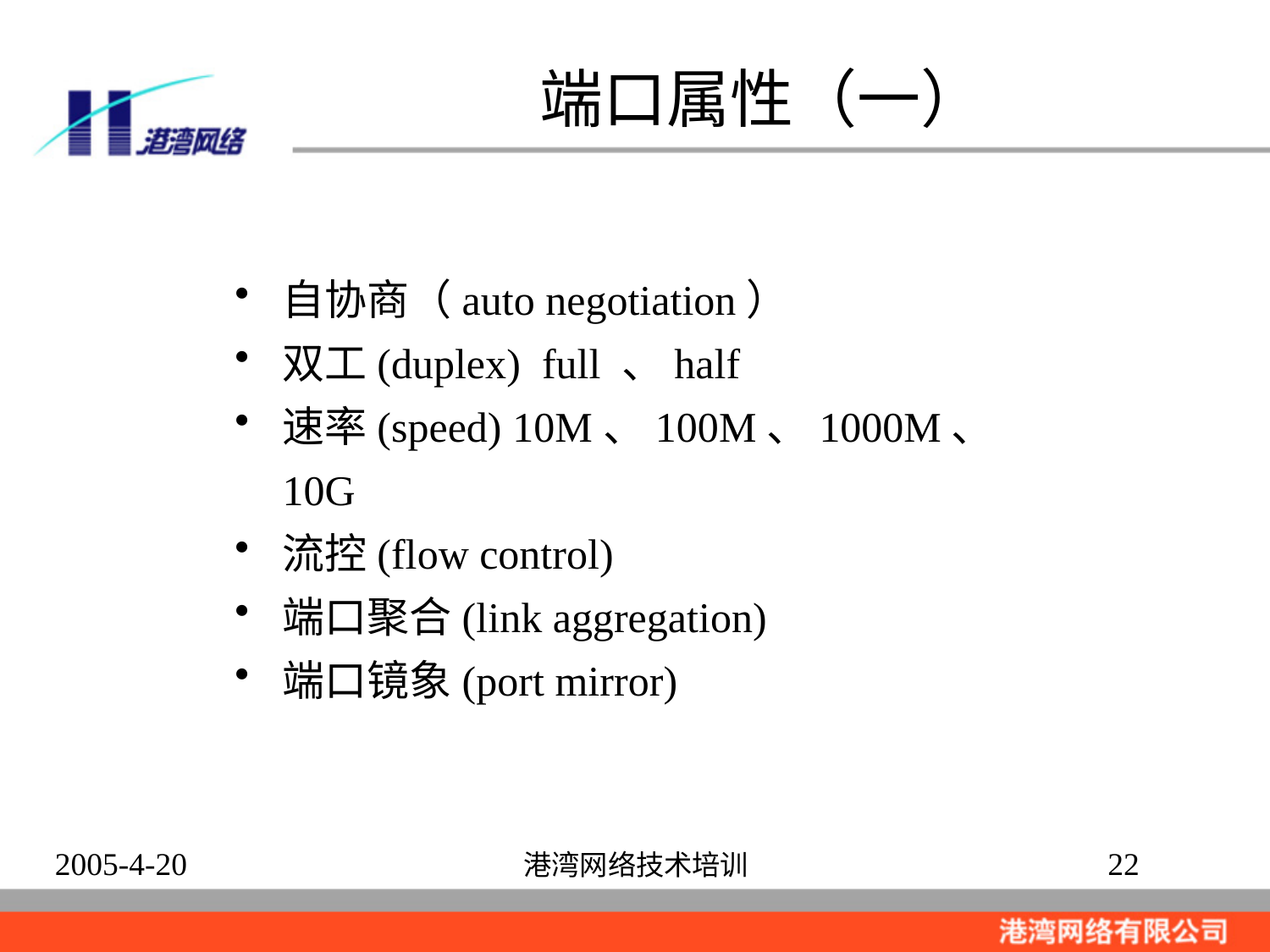

# 端口属性（一）
自协商（auto negotiation）
双工(duplex)  full 、half
速率(speed) 10M、100M、1000M、10G
流控(flow control)
端口聚合(link aggregation)
端口镜象(port mirror)